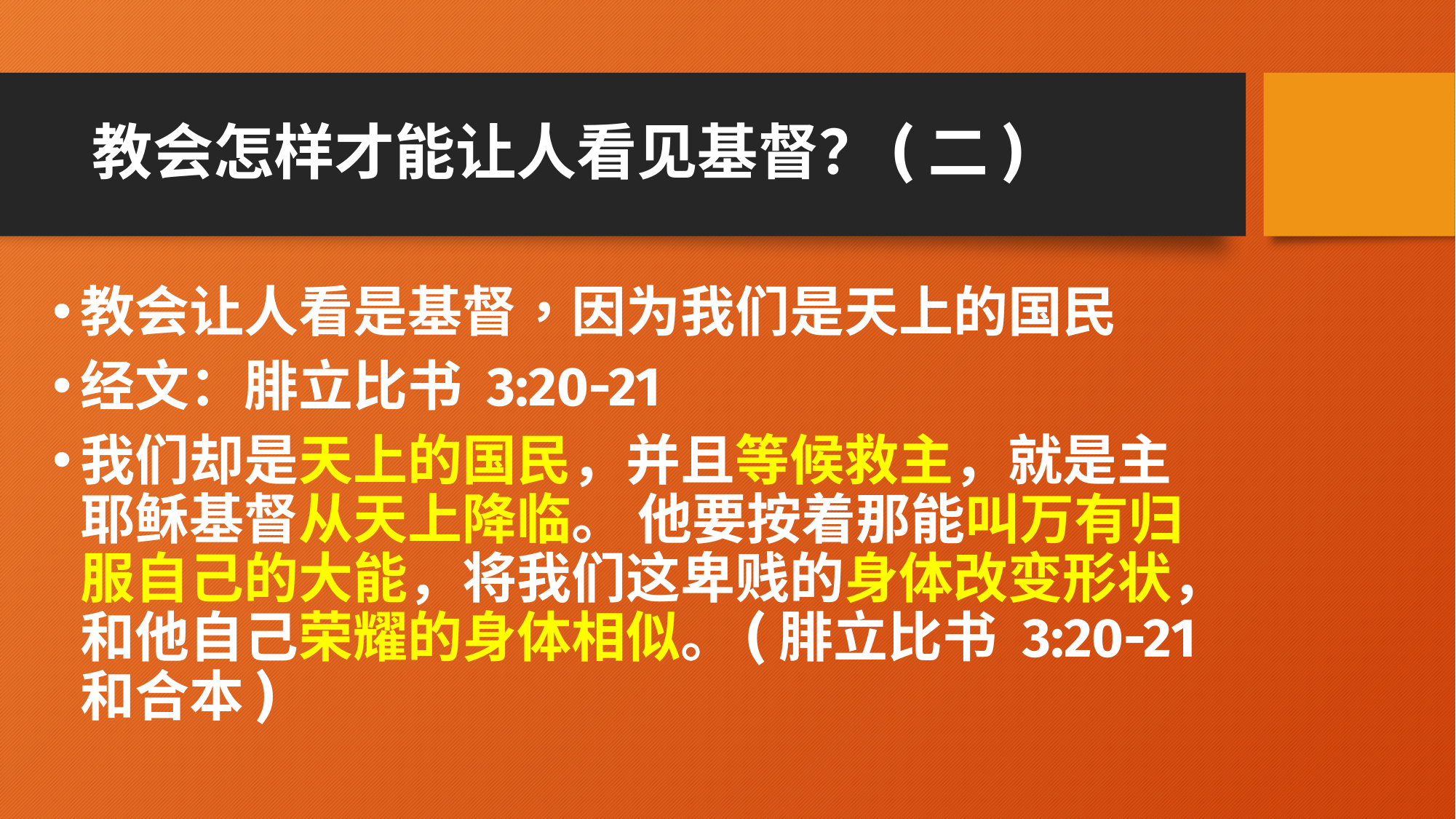

# 教会怎样才能让人看见基督？(二)
教会让人看是基督，因为我们是天上的国民
经文：腓立比书 3:20-21
我们却是天上的国民，并且等候救主，就是主耶稣基督从天上降临。 他要按着那能叫万有归服自己的大能，将我们这卑贱的身体改变形状，和他自己荣耀的身体相似。(腓立比书 3:20-21 和合本)